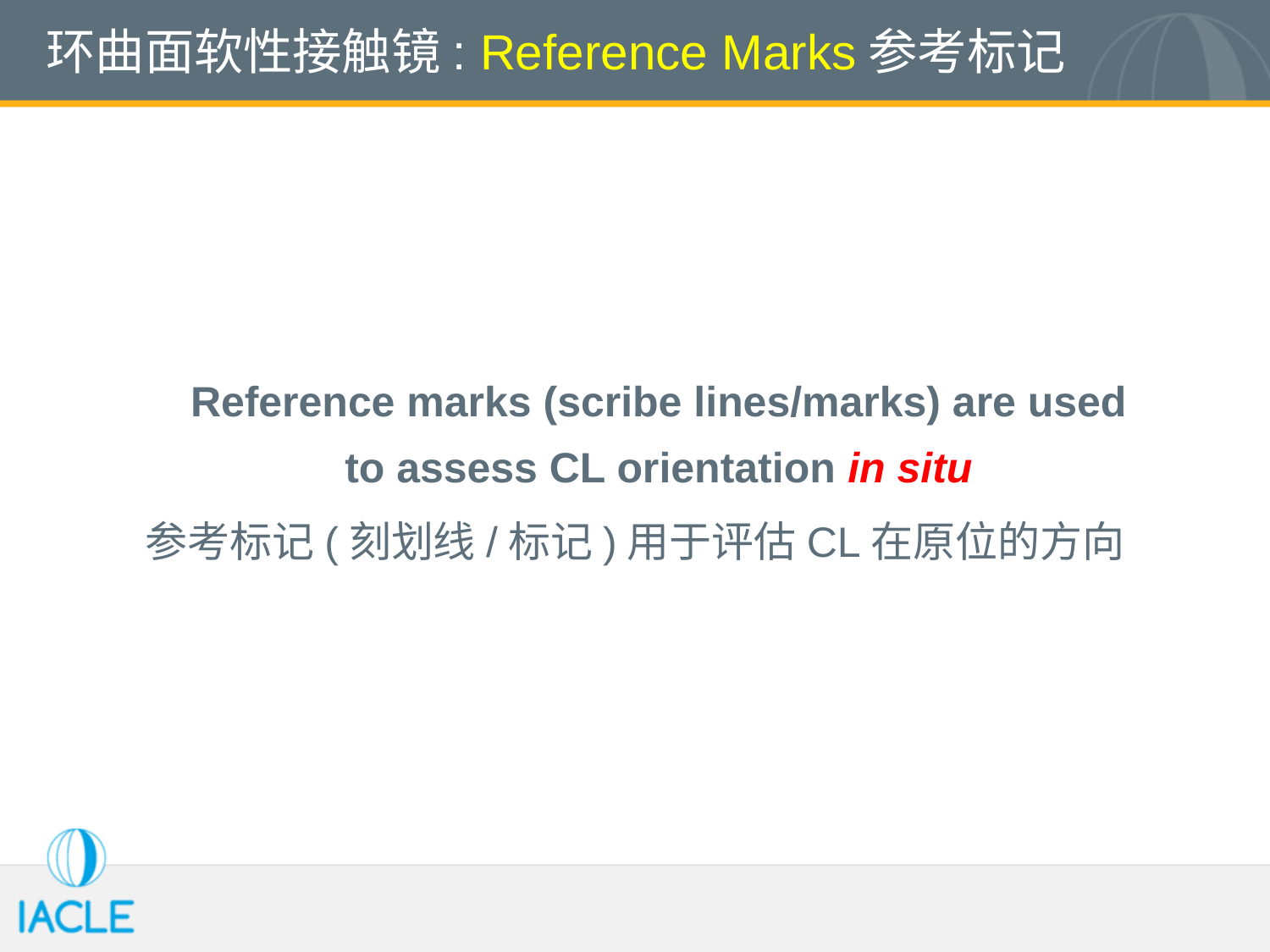

# 环曲面软性接触镜: Reference Marks参考标记
	Reference marks (scribe lines/marks) are used to assess CL orientation in situ
参考标记(刻划线/标记)用于评估CL在原位的方向